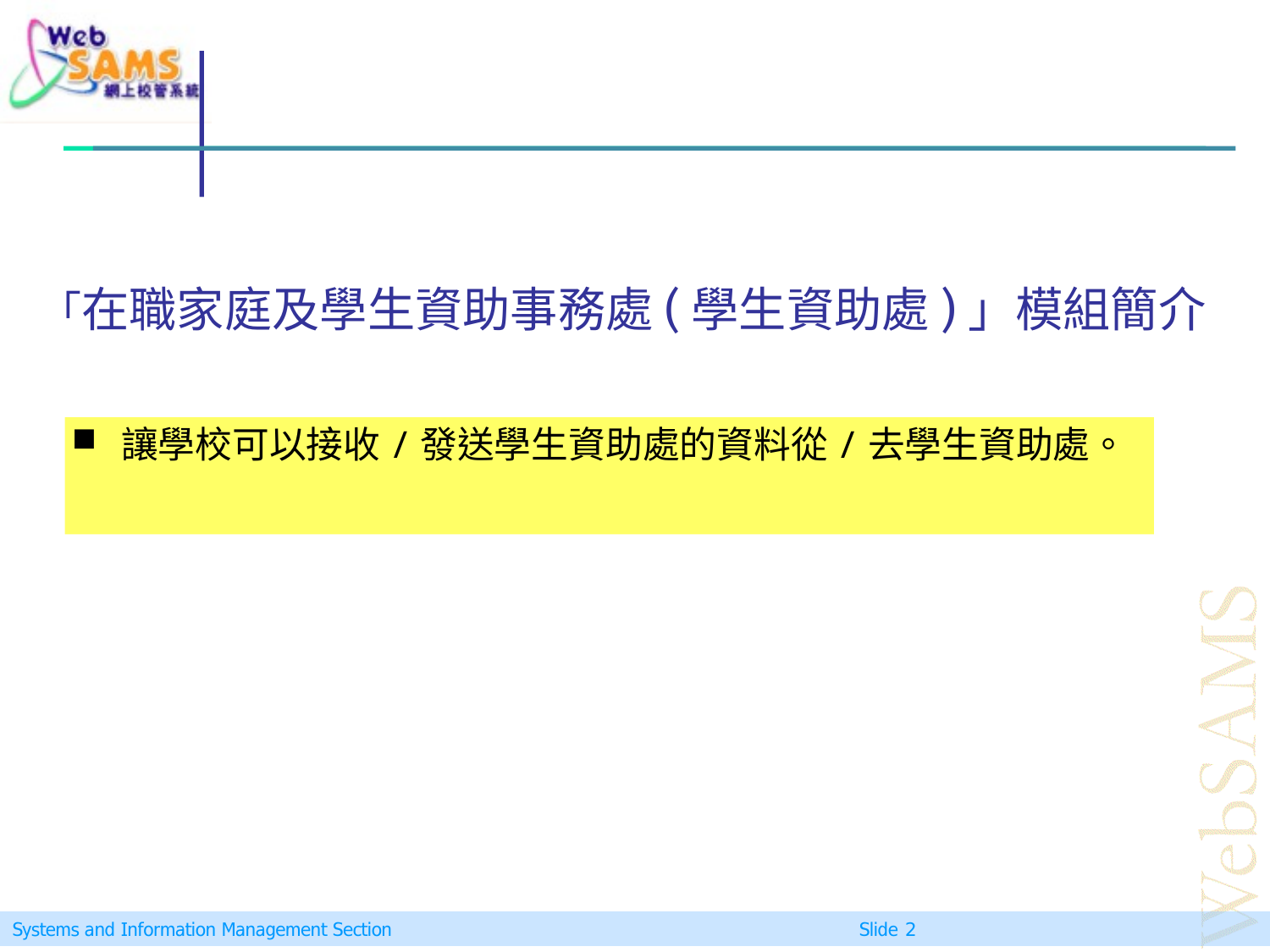

「在職家庭及學生資助事務處(學生資助處)」模組簡介
讓學校可以接收/發送學生資助處的資料從/去學生資助處。